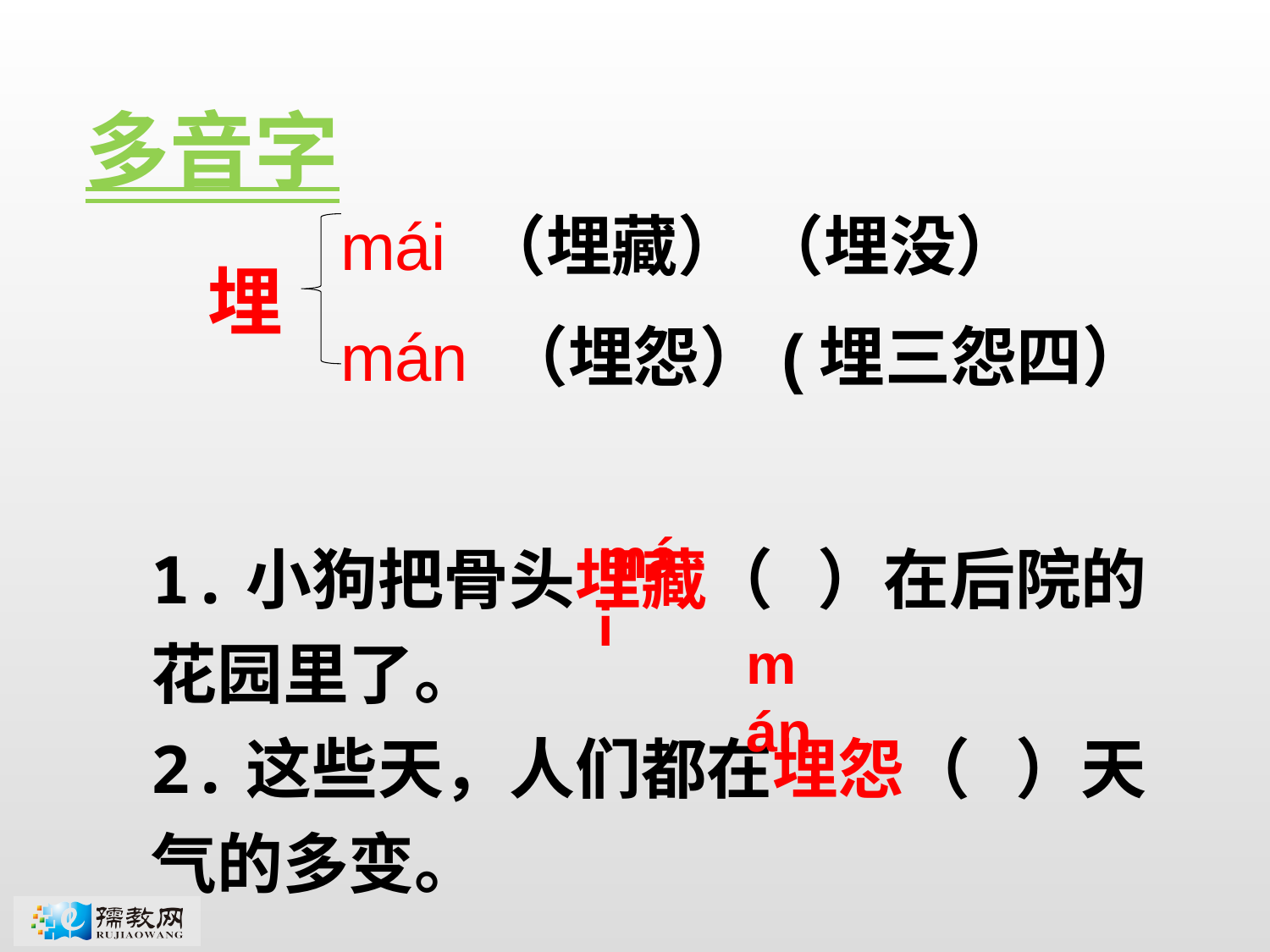

多音字
   mái （埋藏） （埋没）
   mán （埋怨）(埋三怨四）

埋
1.小狗把骨头埋藏（   ）在后院的花园里了。
2.这些天，人们都在埋怨（   ）天气的多变。
mái
mán